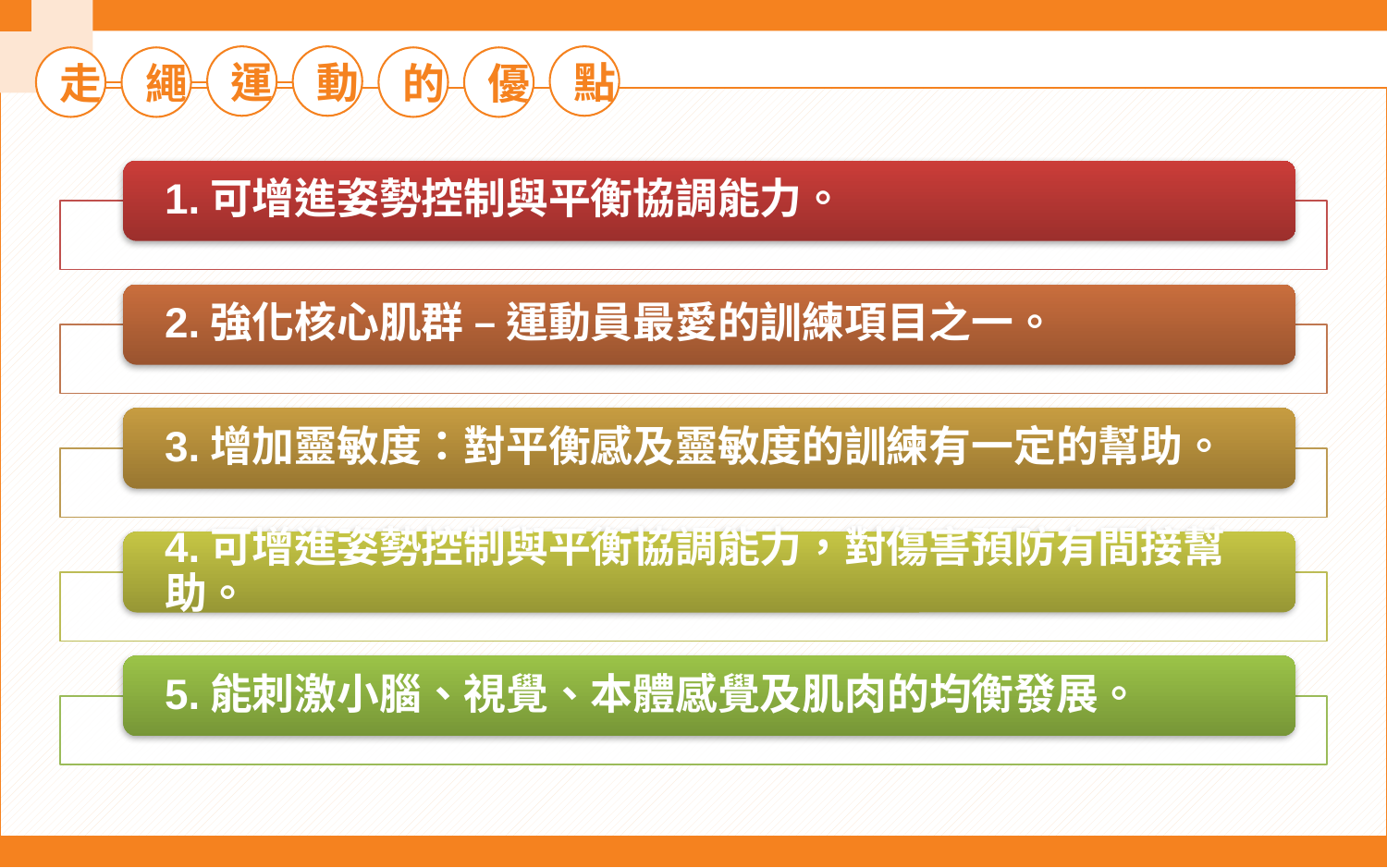

運
動
點
走
繩
的
優

1.可增進姿勢控制與平衡協調能力。
2.強化核心肌群 – 運動員最愛的訓練項目之一。
3.增加靈敏度：對平衡感及靈敏度的訓練有一定的幫助。
4.可增進姿勢控制與平衡協調能力，對傷害預防有間接幫助。
5.能刺激小腦、視覺、本體感覺及肌肉的均衡發展。